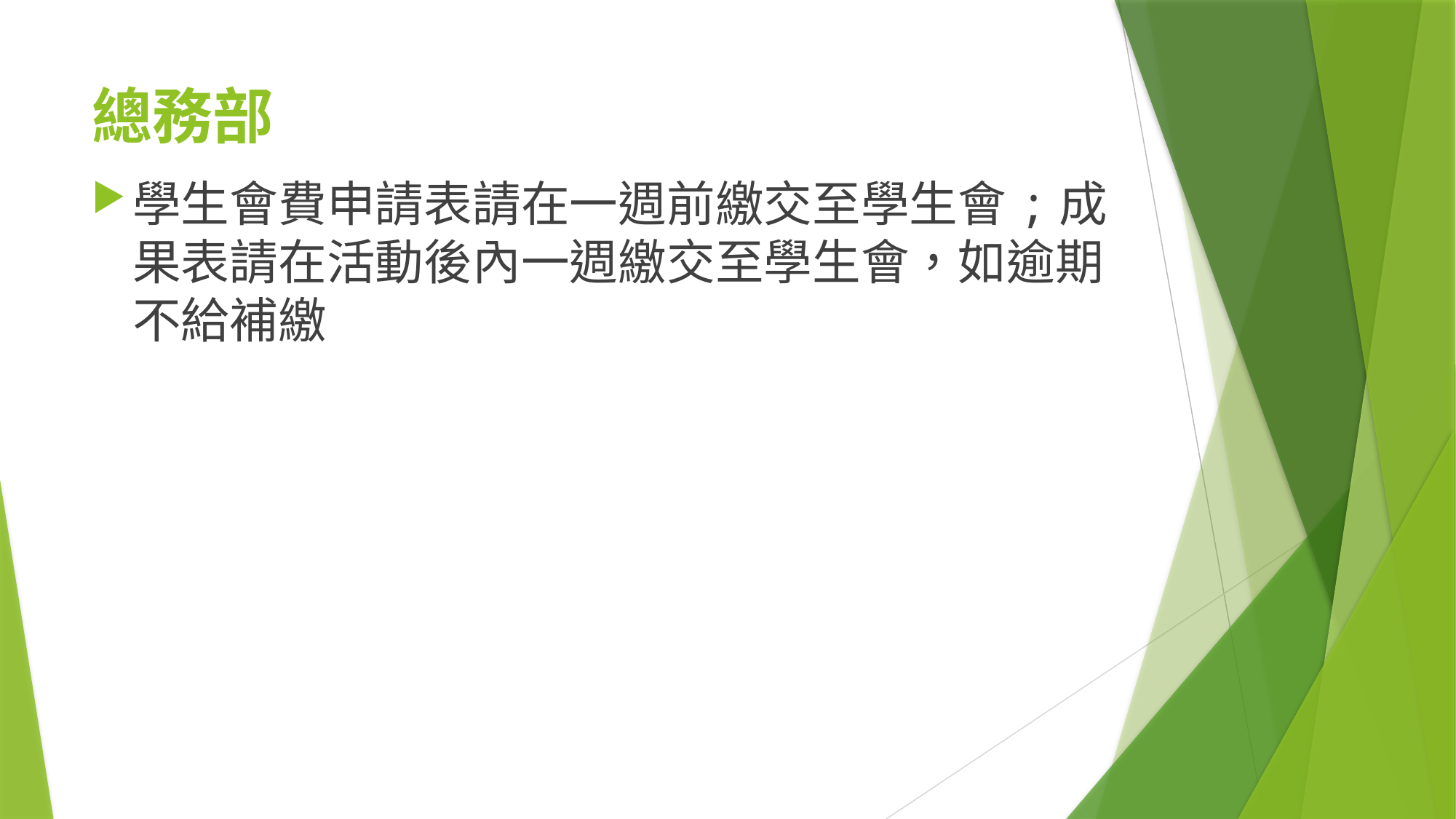

# 總務部
學生會費申請表請在一週前繳交至學生會;成果表請在活動後內一週繳交至學生會，如逾期不給補繳